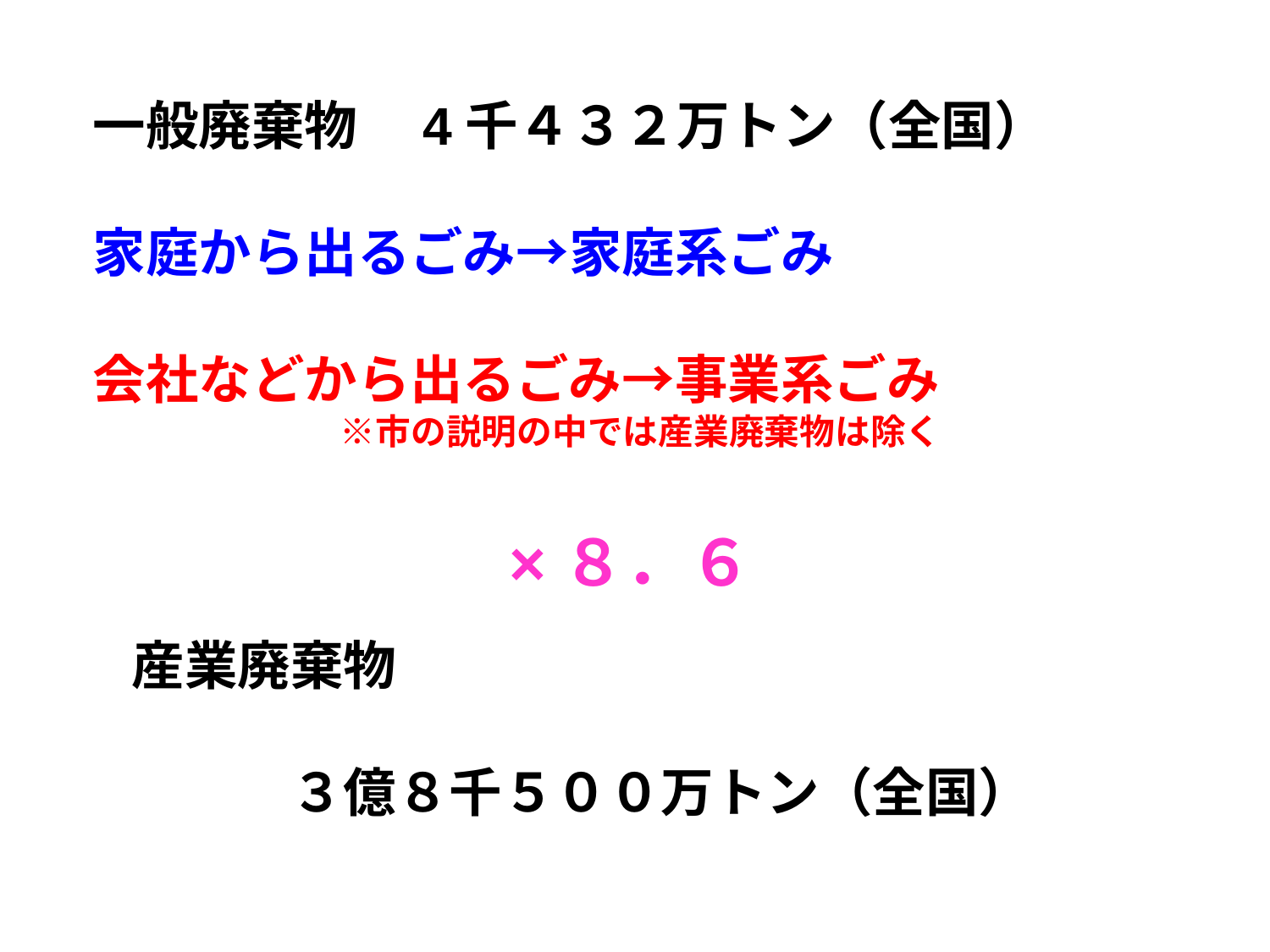

一般廃棄物　4千４３２万トン（全国）

家庭から出るごみ→家庭系ごみ

会社などから出るごみ→事業系ごみ
　　　　　　　※市の説明の中では産業廃棄物は除く
×８．６
産業廃棄物

　　　３億８千５００万トン（全国）